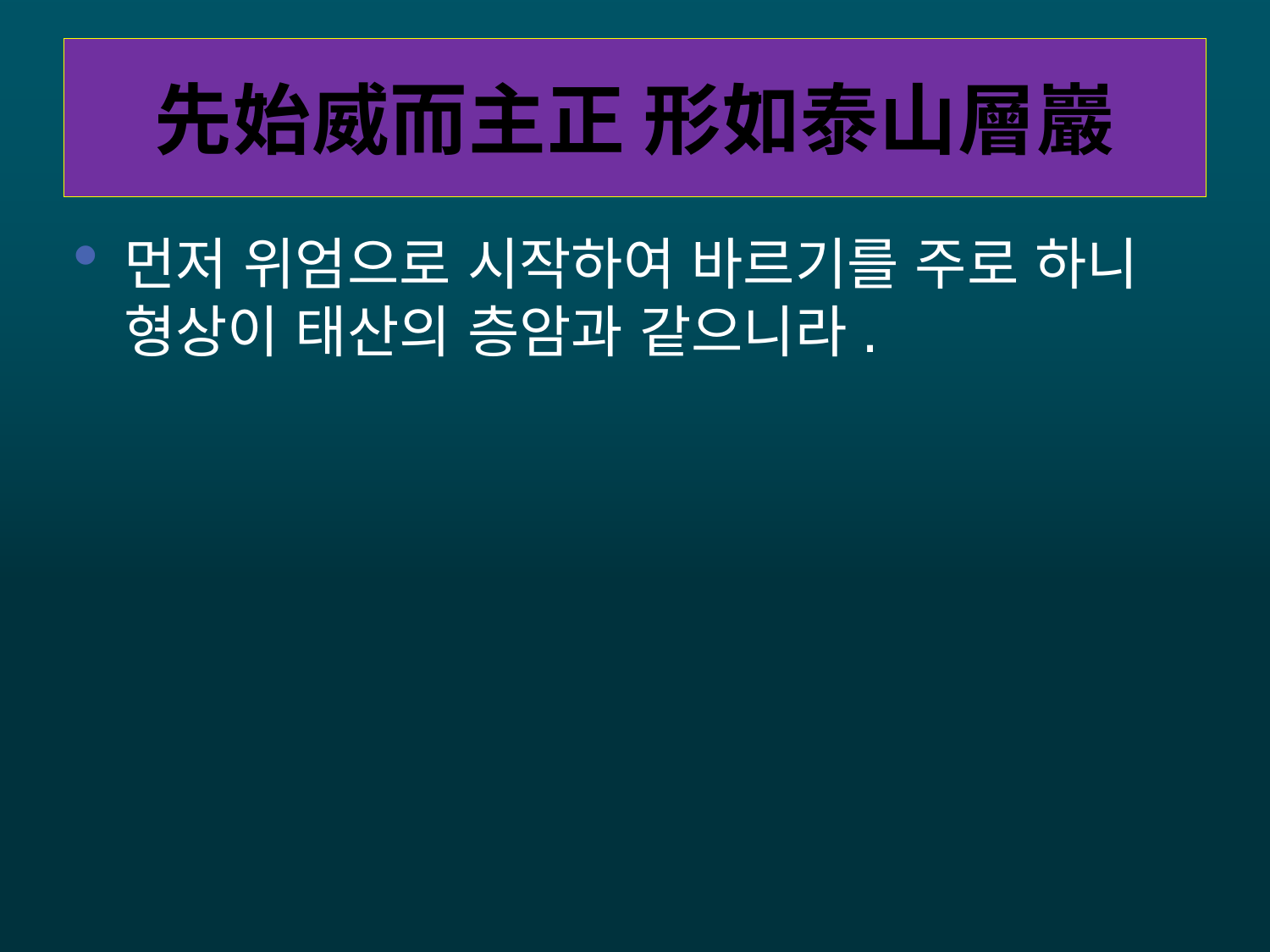

# 先始威而主正 形如泰山層巖
먼저 위엄으로 시작하여 바르기를 주로 하니 형상이 태산의 층암과 같으니라.